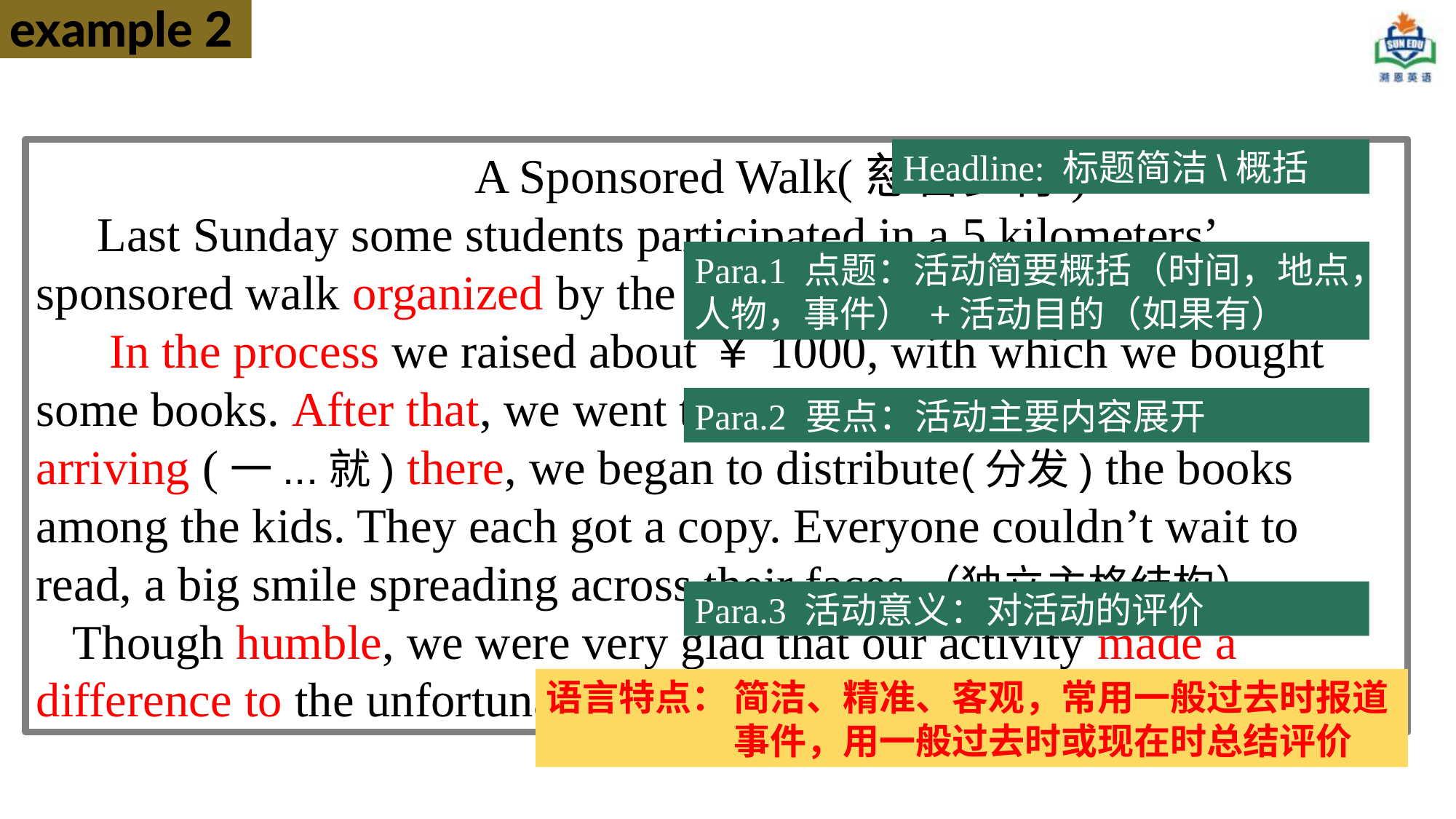

example 2
                                    A Sponsored Walk(慈善步行)
     Last Sunday some students participated in a 5 kilometers’ sponsored walk organized by the School Volunteers Association.
      In the process we raised about￥1000, with which we bought some books. After that, we went to a nearby welfare house. On arriving (一...就) there, we began to distribute(分发) the books among the kids. They each got a copy. Everyone couldn’t wait to read, a big smile spreading across their faces（独立主格结构）.
   Though humble, we were very glad that our activity made a difference to the unfortunate kids there.
Headline: 标题简洁\概括
Para.1 点题：活动简要概括（时间，地点，人物，事件） +活动目的（如果有）
Para.2 要点：活动主要内容展开
Para.3 活动意义：对活动的评价
语言特点：

简洁、精准、客观，常用一般过去时报道事件，用一般过去时或现在时总结评价